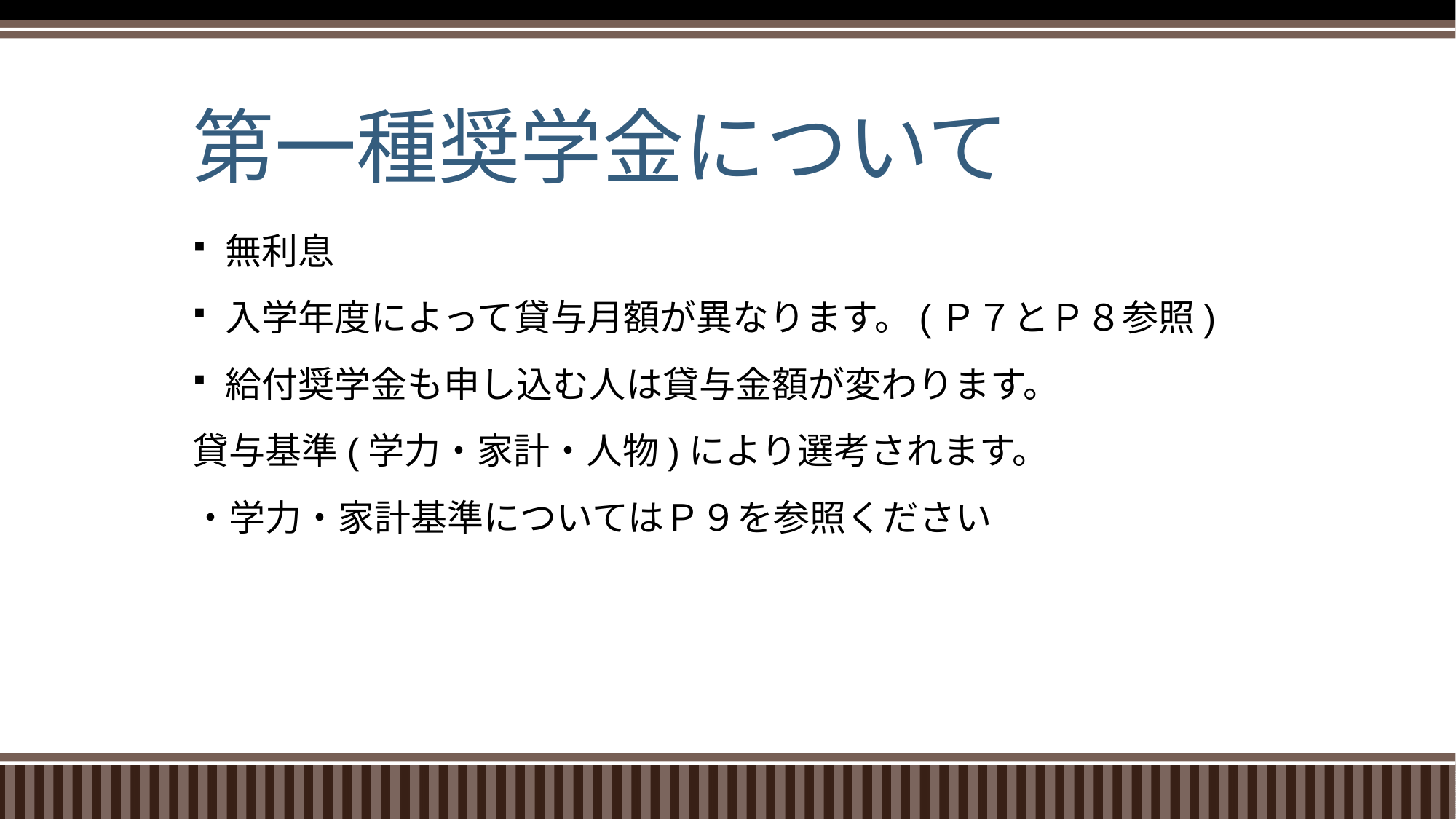

# 第一種奨学金について
無利息
入学年度によって貸与月額が異なります。(Ｐ７とＰ８参照)
給付奨学金も申し込む人は貸与金額が変わります。
貸与基準(学力・家計・人物)により選考されます。
・学力・家計基準についてはＰ９を参照ください